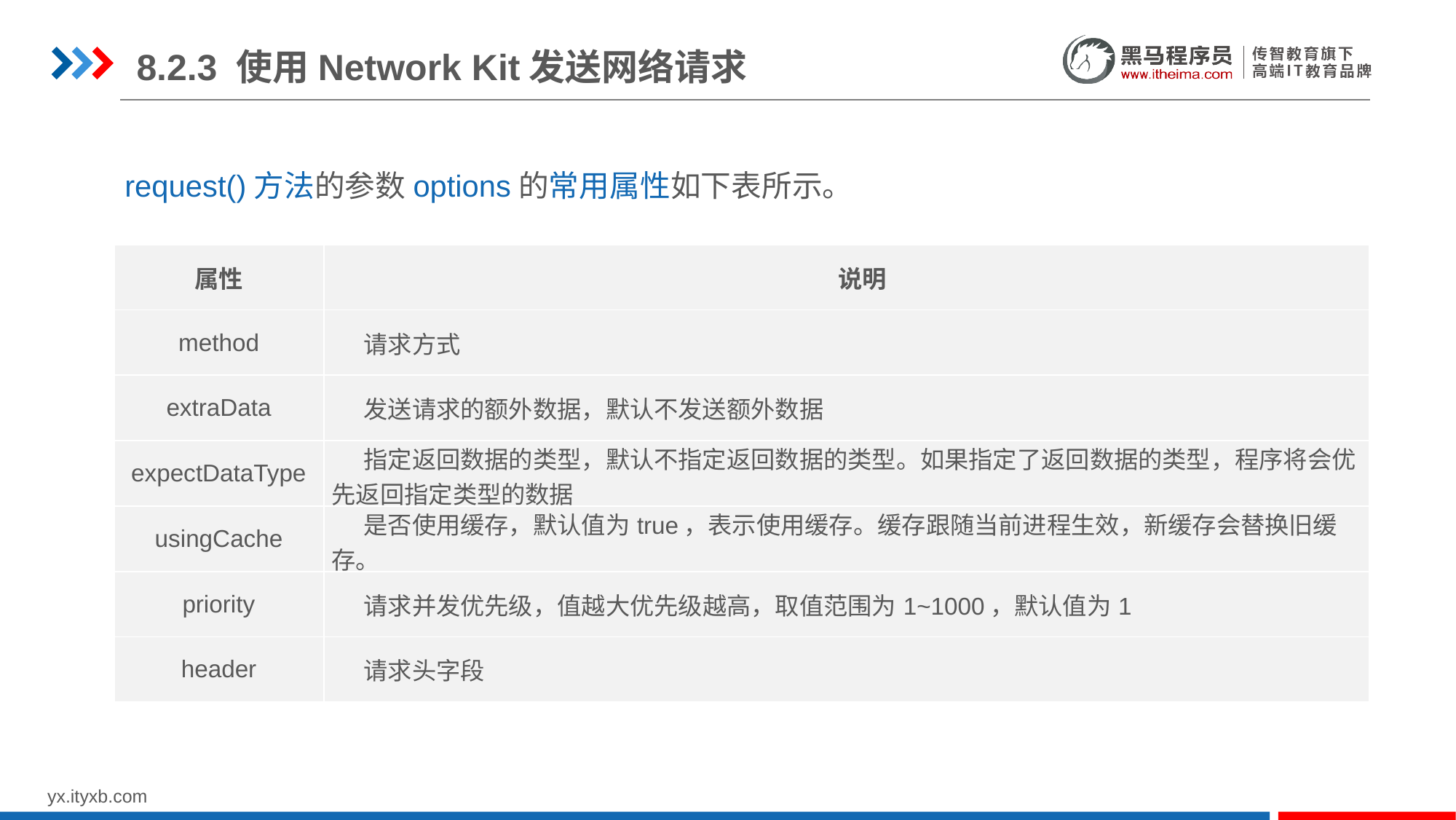

8.2.3 使用Network Kit发送网络请求
request()方法的参数options的常用属性如下表所示。
| 属性 | 说明 |
| --- | --- |
| method | 请求方式 |
| extraData | 发送请求的额外数据，默认不发送额外数据 |
| expectDataType | 指定返回数据的类型，默认不指定返回数据的类型。如果指定了返回数据的类型，程序将会优先返回指定类型的数据 |
| usingCache | 是否使用缓存，默认值为true，表示使用缓存。缓存跟随当前进程生效，新缓存会替换旧缓存。 |
| priority | 请求并发优先级，值越大优先级越高，取值范围为1~1000，默认值为1 |
| header | 请求头字段 |